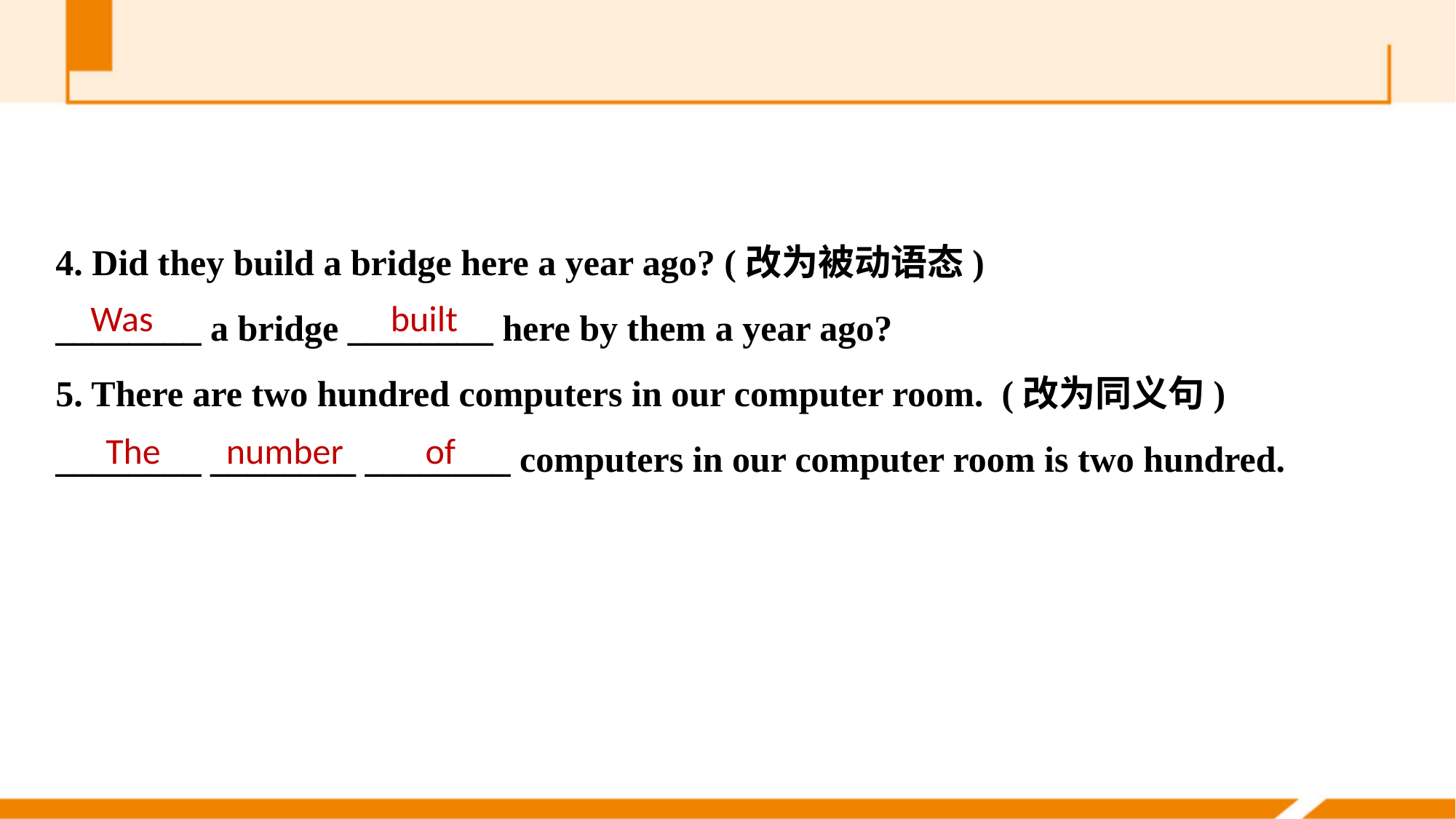

4. Did they build a bridge here a year ago? (改为被动语态)
________ a bridge ________ here by them a year ago?
5. There are two hundred computers in our computer room.  (改为同义句)
________ ________ ________ computers in our computer room is two hundred.
Was                             built
The        number          of